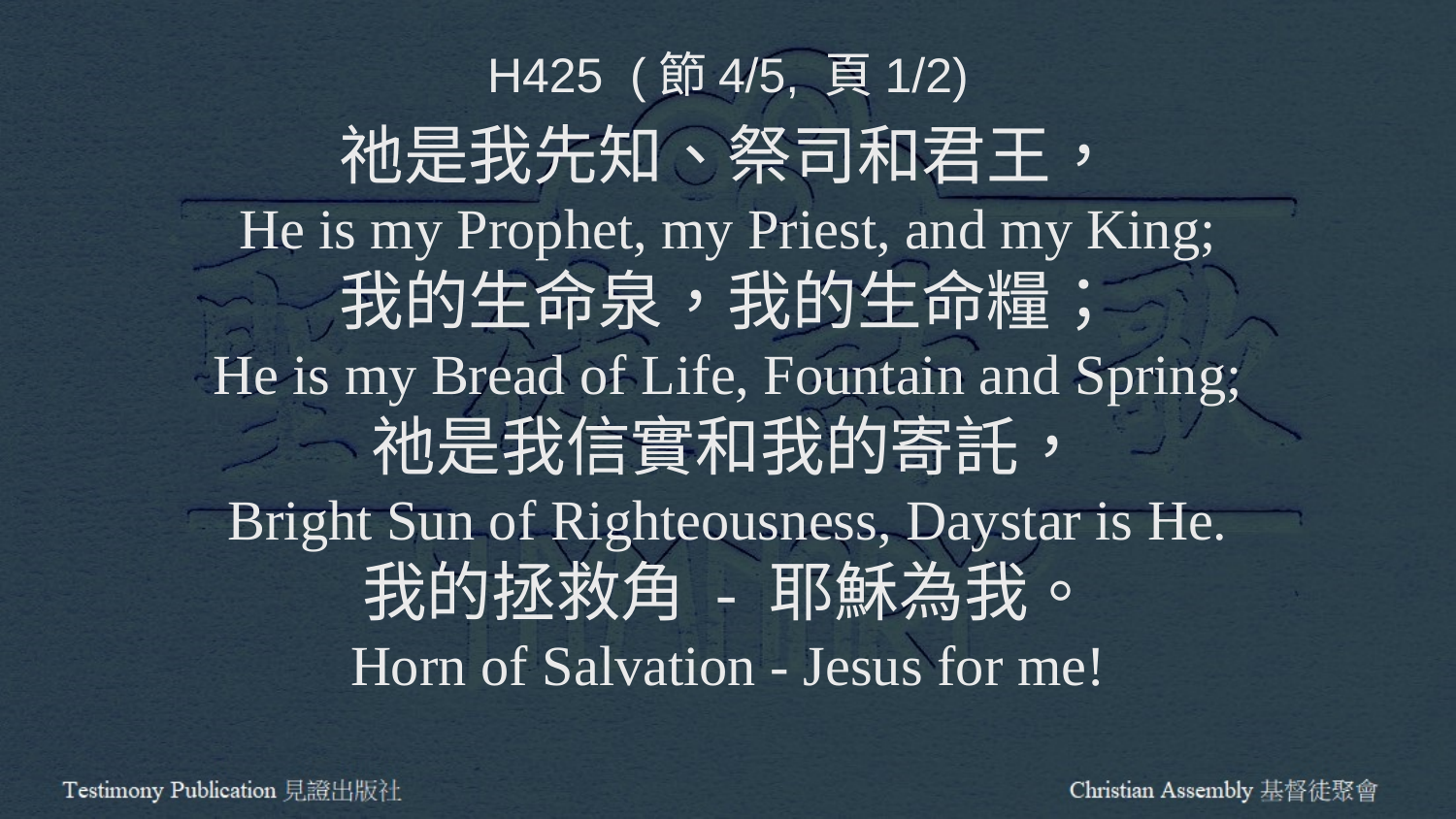

H425  (節4/5, 頁1/2)
祂是我先知、祭司和君王，
He is my Prophet, my Priest, and my King;
我的生命泉，我的生命糧；
He is my Bread of Life, Fountain and Spring;
祂是我信實和我的寄託，
Bright Sun of Righteousness, Daystar is He.
我的拯救角 - 耶穌為我。
Horn of Salvation - Jesus for me!